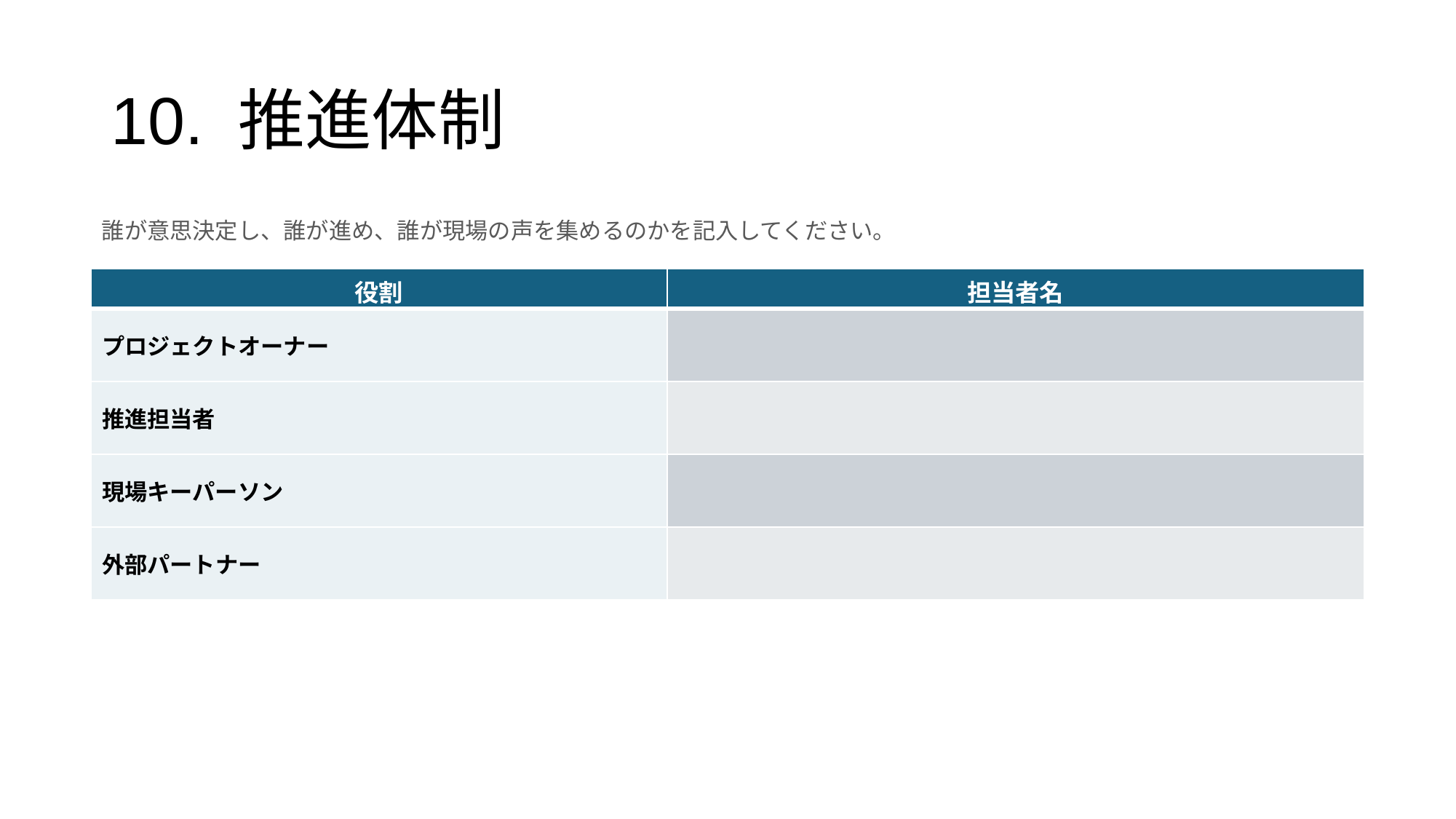

# 10. 推進体制
誰が意思決定し、誰が進め、誰が現場の声を集めるのかを記入してください。
| 役割 | 担当者名 |
| --- | --- |
| プロジェクトオーナー |  |
| 推進担当者 |  |
| 現場キーパーソン |  |
| 外部パートナー |  |